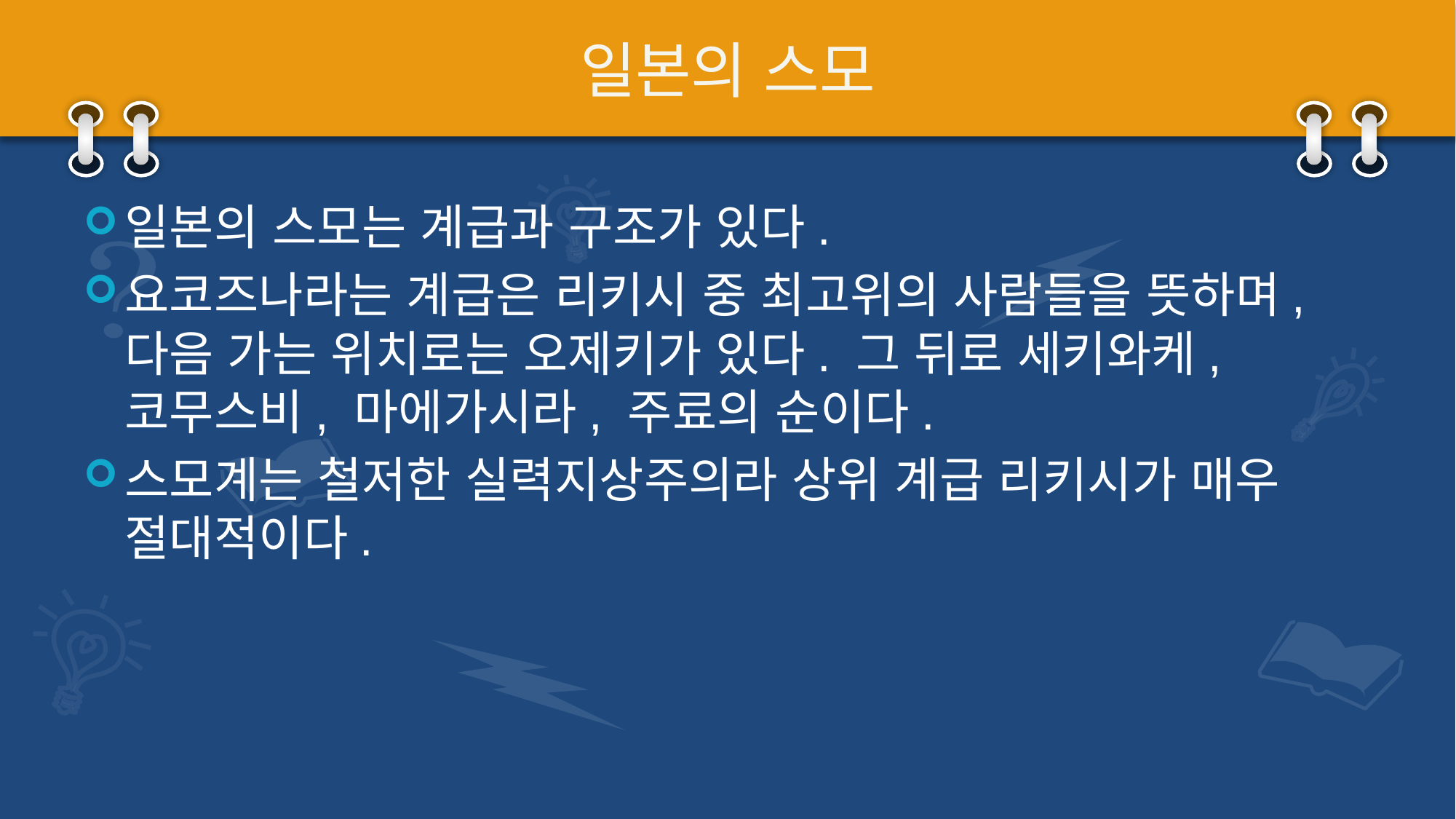

# 일본의 스모
일본의 스모는 계급과 구조가 있다.
요코즈나라는 계급은 리키시 중 최고위의 사람들을 뜻하며, 다음 가는 위치로는 오제키가 있다. 그 뒤로 세키와케, 코무스비, 마에가시라, 주료의 순이다.
스모계는 철저한 실력지상주의라 상위 계급 리키시가 매우 절대적이다.